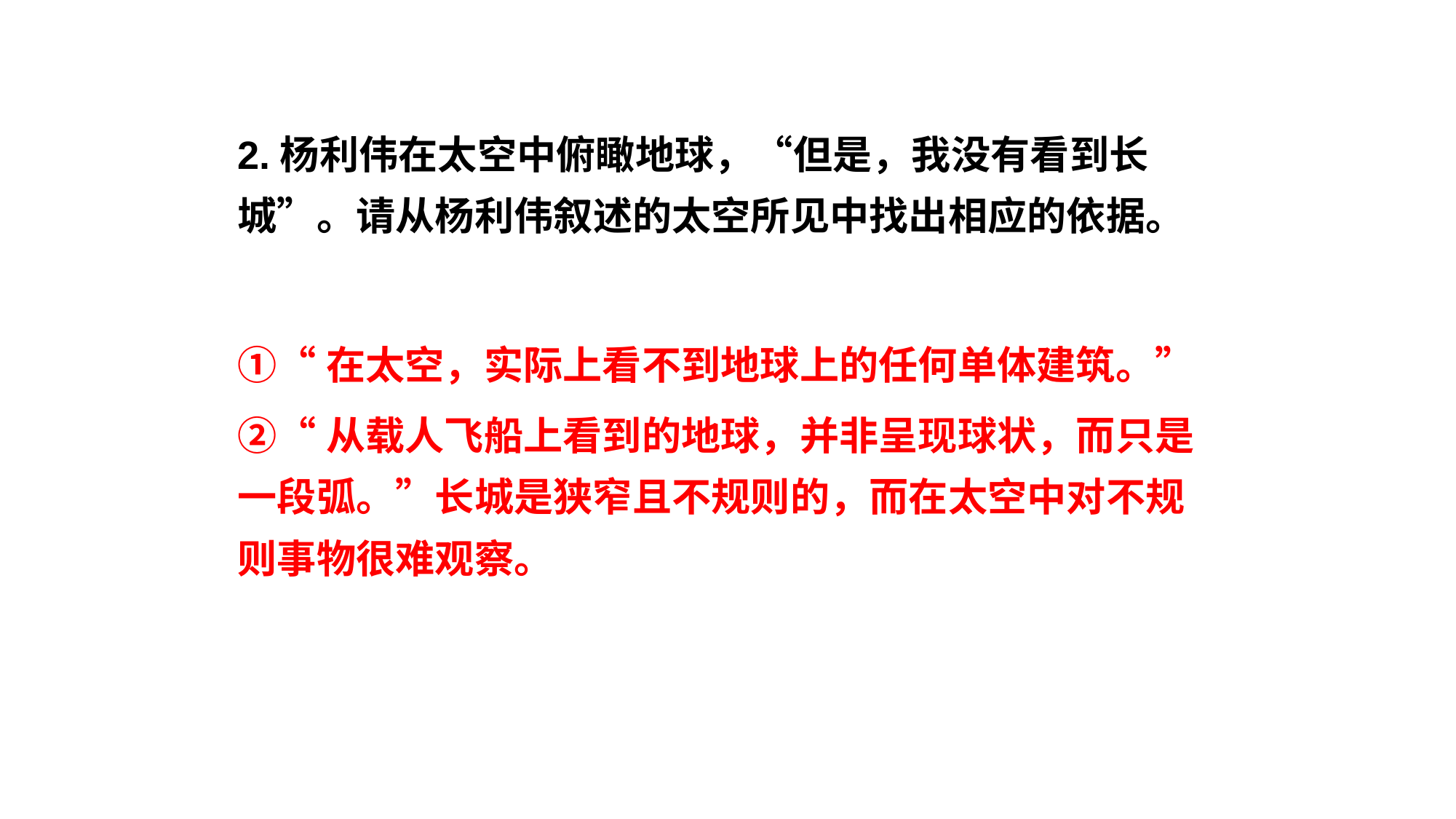

2.杨利伟在太空中俯瞰地球，“但是，我没有看到长城”。请从杨利伟叙述的太空所见中找出相应的依据。
①“在太空，实际上看不到地球上的任何单体建筑。”
②“从载人飞船上看到的地球，并非呈现球状，而只是一段弧。”长城是狭窄且不规则的，而在太空中对不规则事物很难观察。